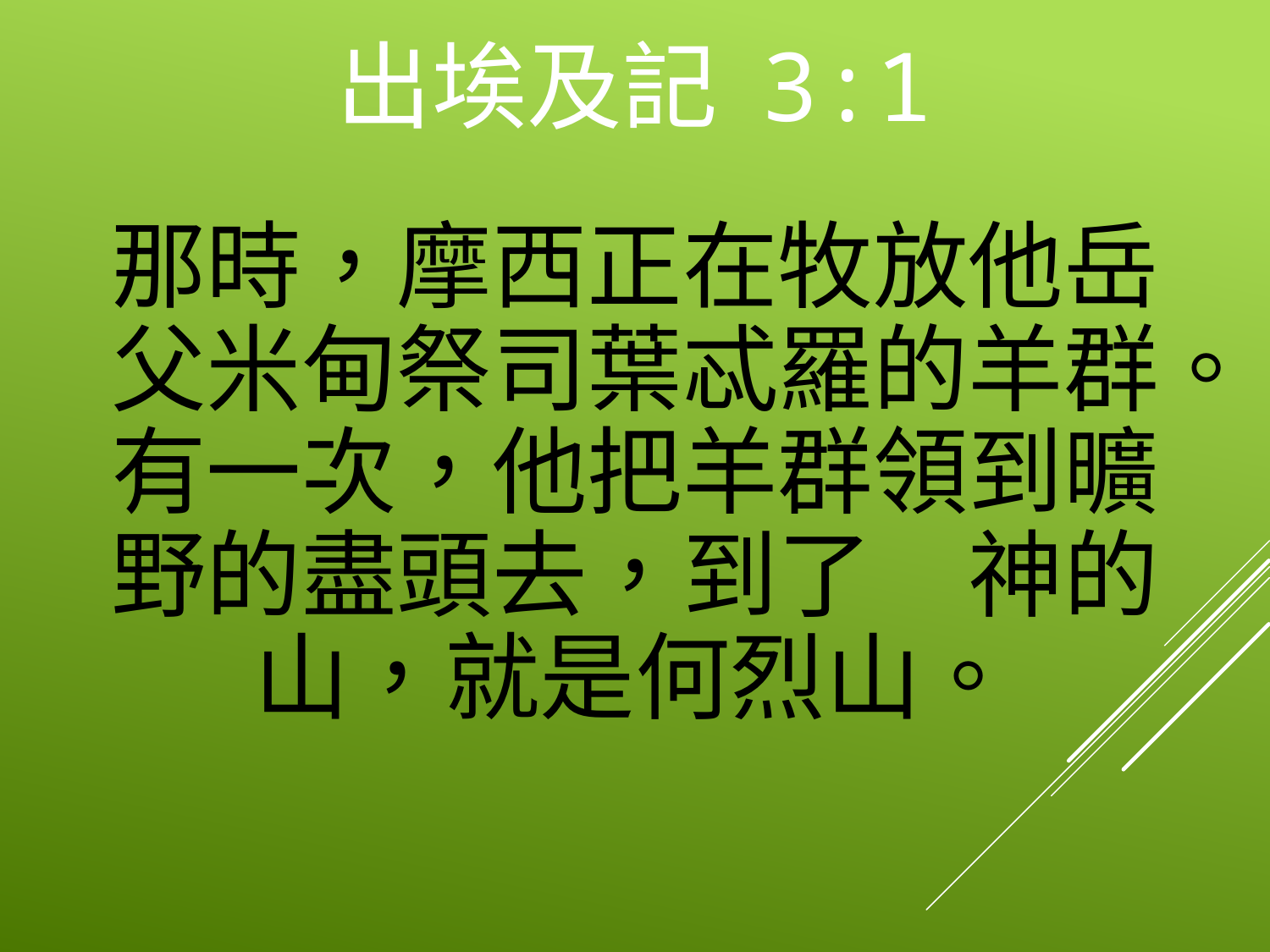

# 出埃及記 3:1
那時，摩西正在牧放他岳父米甸祭司葉忒羅的羊群。有一次，他把羊群領到曠野的盡頭去，到了　神的山，就是何烈山。